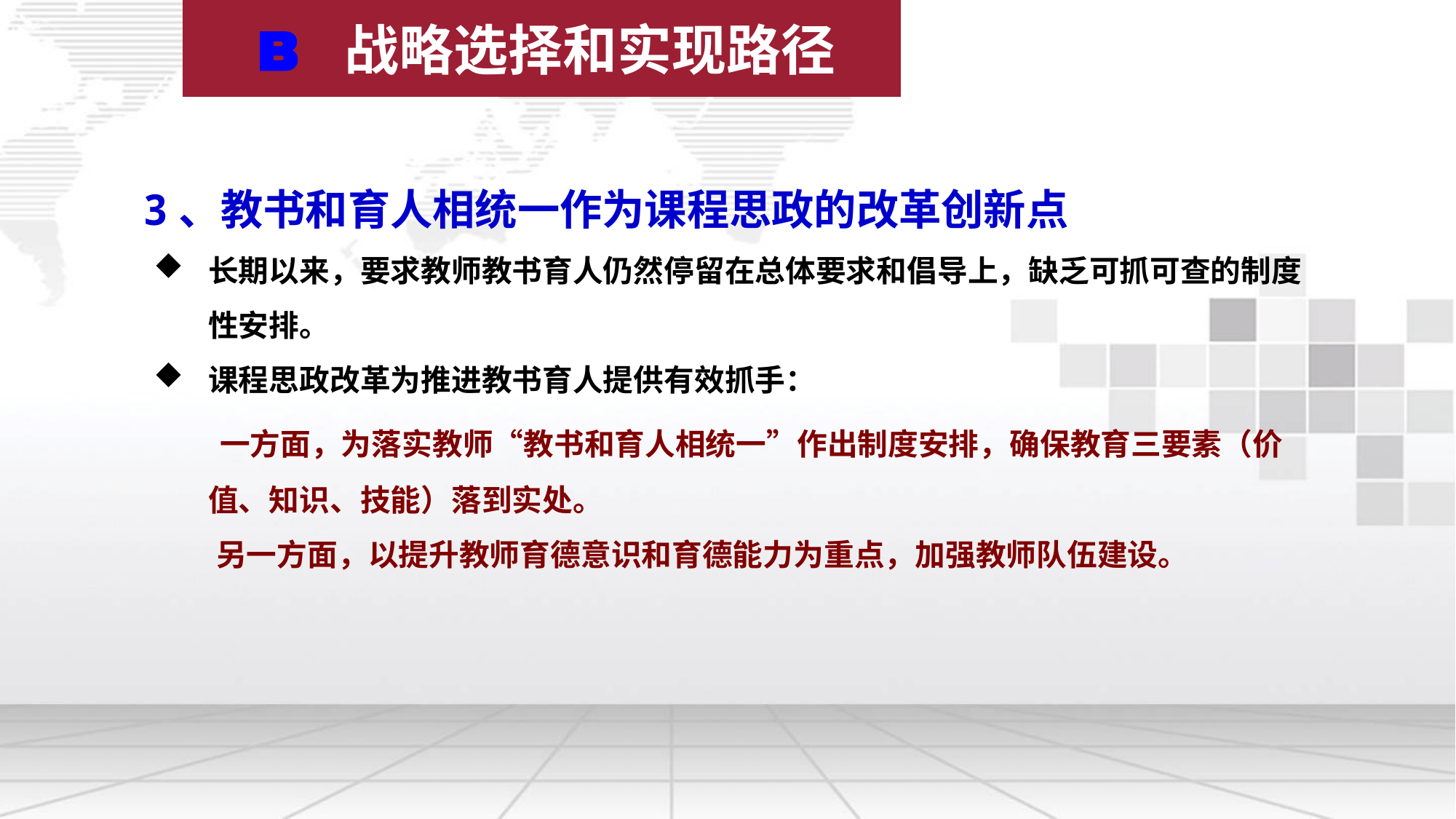

B 战略选择和实现路径
3、教书和育人相统一作为课程思政的改革创新点
长期以来，要求教师教书育人仍然停留在总体要求和倡导上，缺乏可抓可查的制度性安排。
课程思政改革为推进教书育人提供有效抓手：
       一方面，为落实教师“教书和育人相统一”作出制度安排，确保教育三要素（价值、知识、技能）落到实处。
        另一方面，以提升教师育德意识和育德能力为重点，加强教师队伍建设。